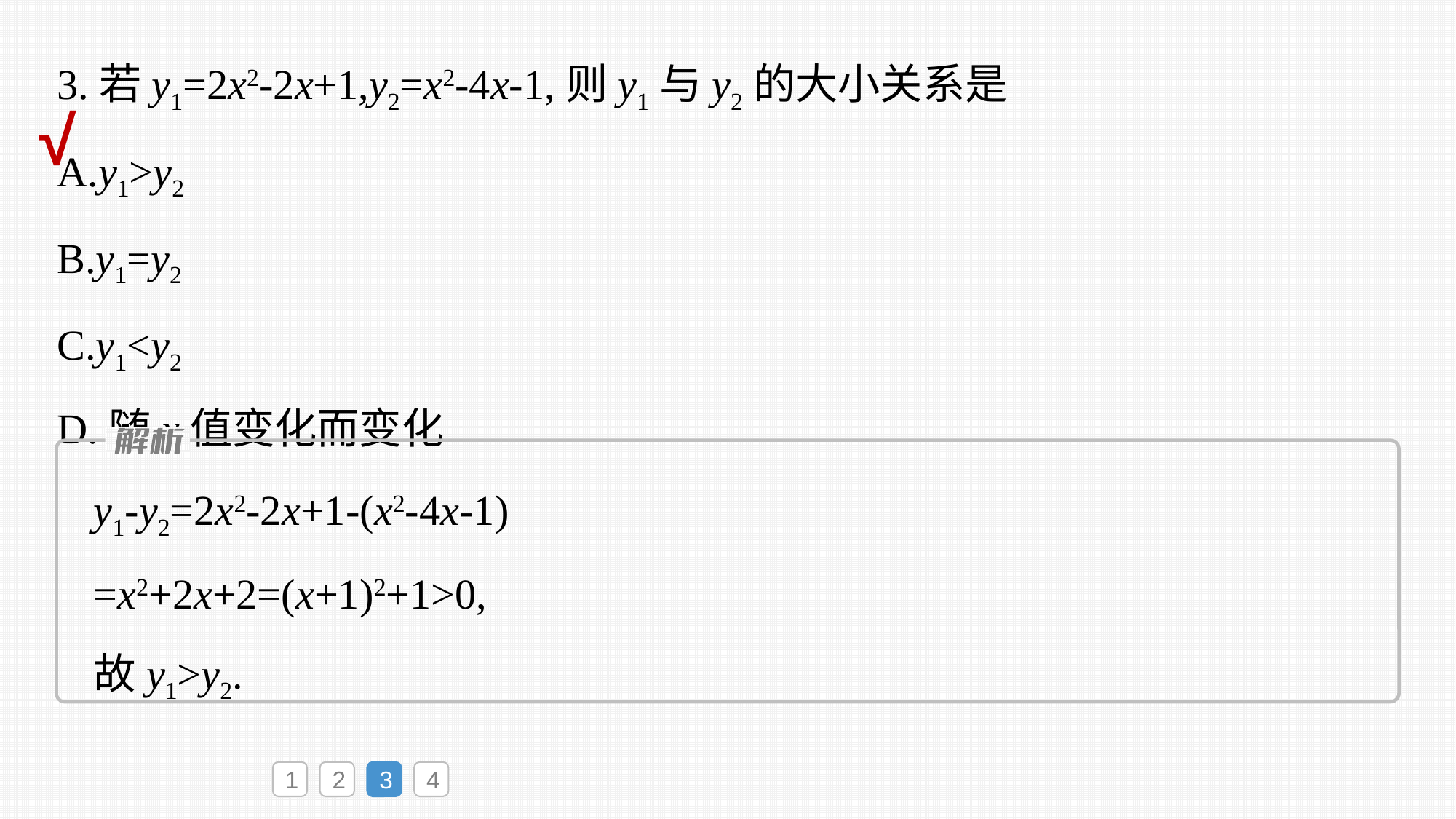

3.若y1=2x2-2x+1,y2=x2-4x-1,则y1与y2的大小关系是
A.y1>y2
B.y1=y2
C.y1<y2
D.随x值变化而变化
√

y1-y2=2x2-2x+1-(x2-4x-1)
=x2+2x+2=(x+1)2+1>0,
故y1>y2.
1
2
3
4